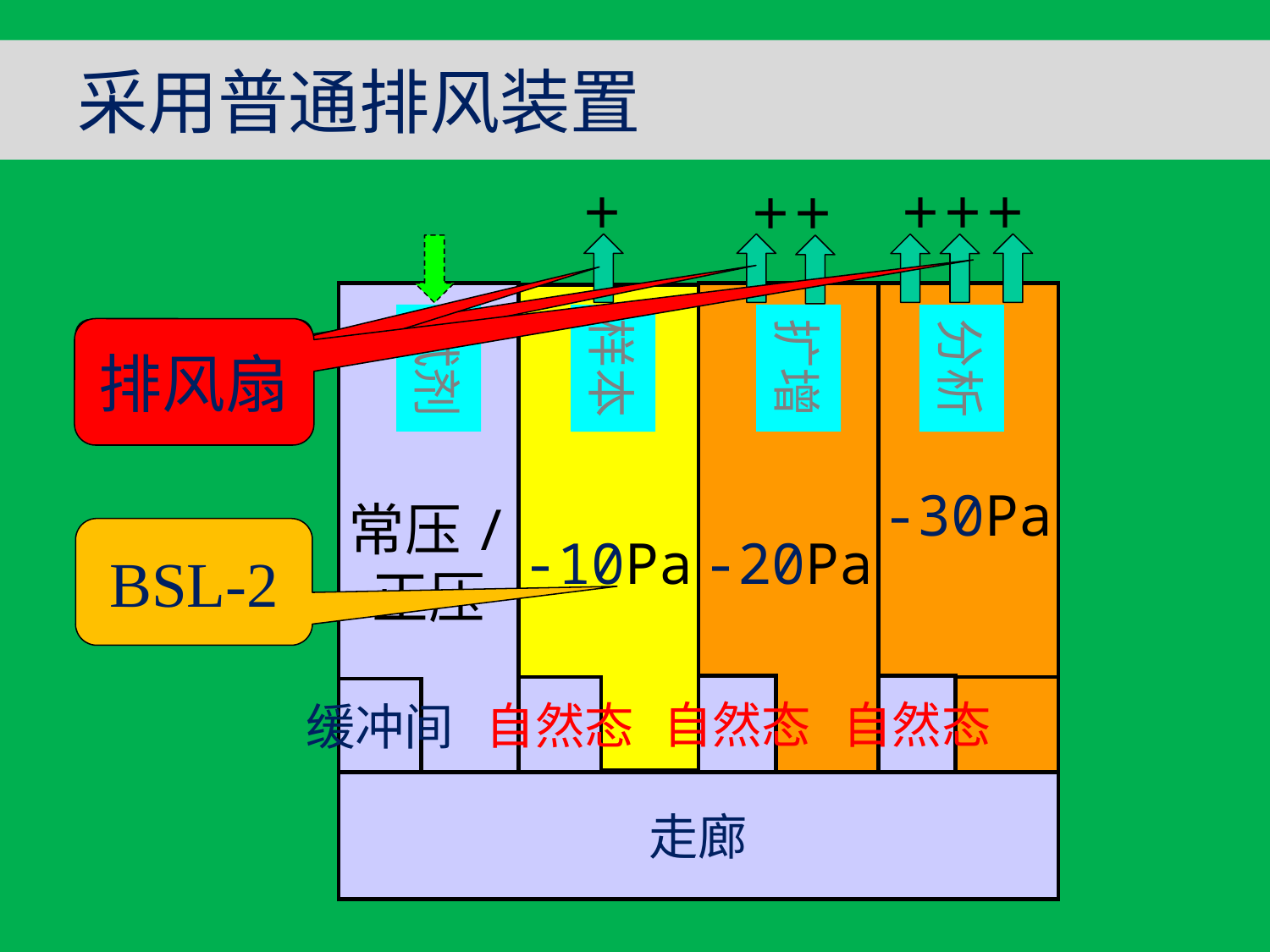

# 采用普通排风装置
＋
＋＋＋
＋＋

常压/
正压

-20Pa

-30Pa

-10Pa
试剂
扩增
样本
分析
排风扇
BSL-2
进排风
BSL-2
自然态

自然态
自然态
缓冲间
走廊